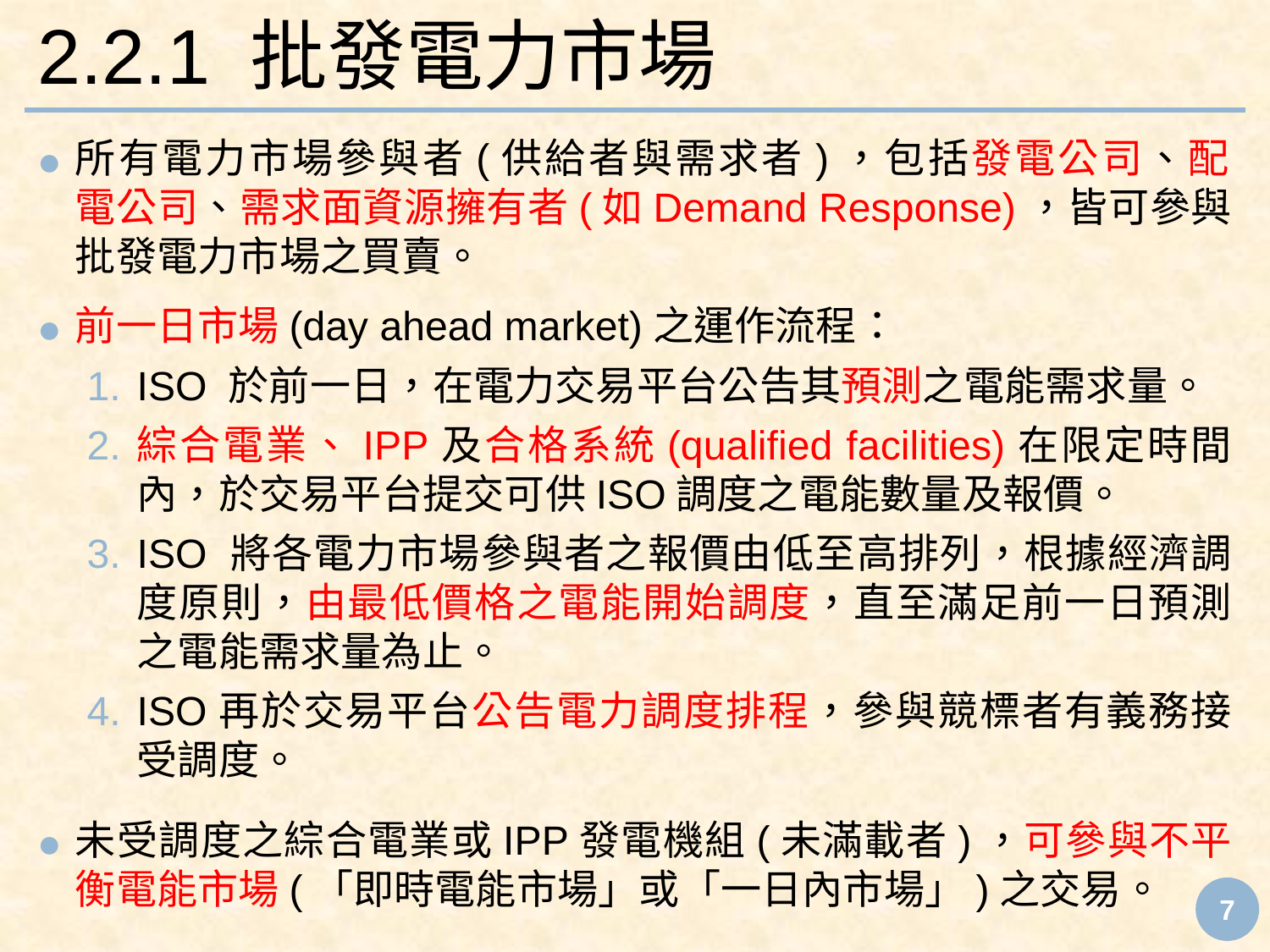

# 2.2.1 批發電力市場
所有電力市場參與者(供給者與需求者)，包括發電公司、配
電公司、需求面資源擁有者(如Demand Response)，皆可參與批發電力市場之買賣。
前一日市場(day ahead market)之運作流程：
ISO 於前一日，在電力交易平台公告其預測之電能需求量。
綜合電業、IPP及合格系統(qualified facilities)在限定時間內，於交易平台提交可供ISO調度之電能數量及報價。
ISO 將各電力市場參與者之報價由低至高排列，根據經濟調度原則，由最低價格之電能開始調度，直至滿足前一日預測之電能需求量為止。
ISO再於交易平台公告電力調度排程，參與競標者有義務接受調度。
未受調度之綜合電業或IPP發電機組(未滿載者)，可參與不平衡電能市場(「即時電能市場」或「一日內市場」)之交易。

7